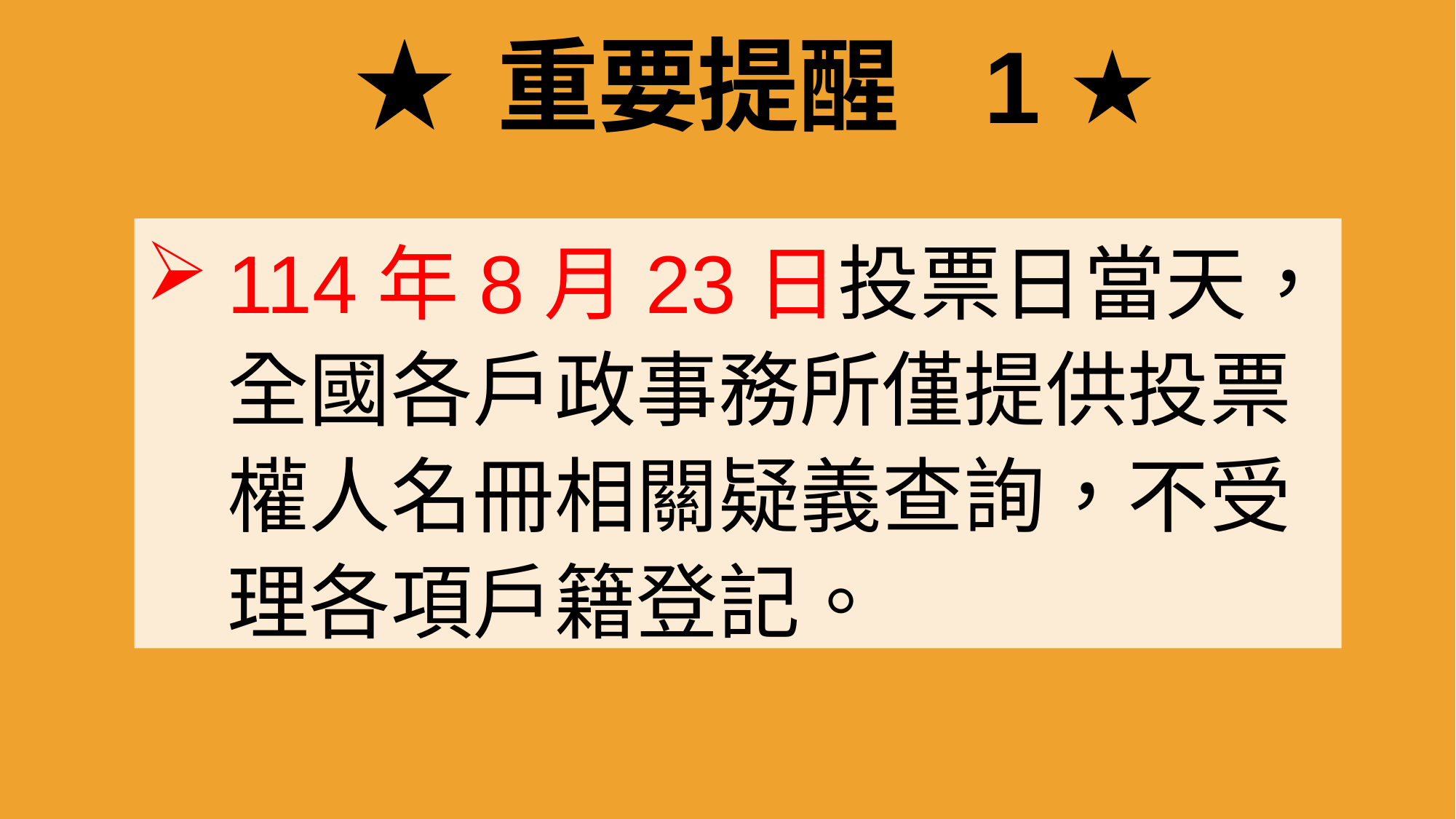

# ★ 重要提醒   1 ★
114年8月23日投票日當天，全國各戶政事務所僅提供投票權人名冊相關疑義查詢，不受理各項戶籍登記。